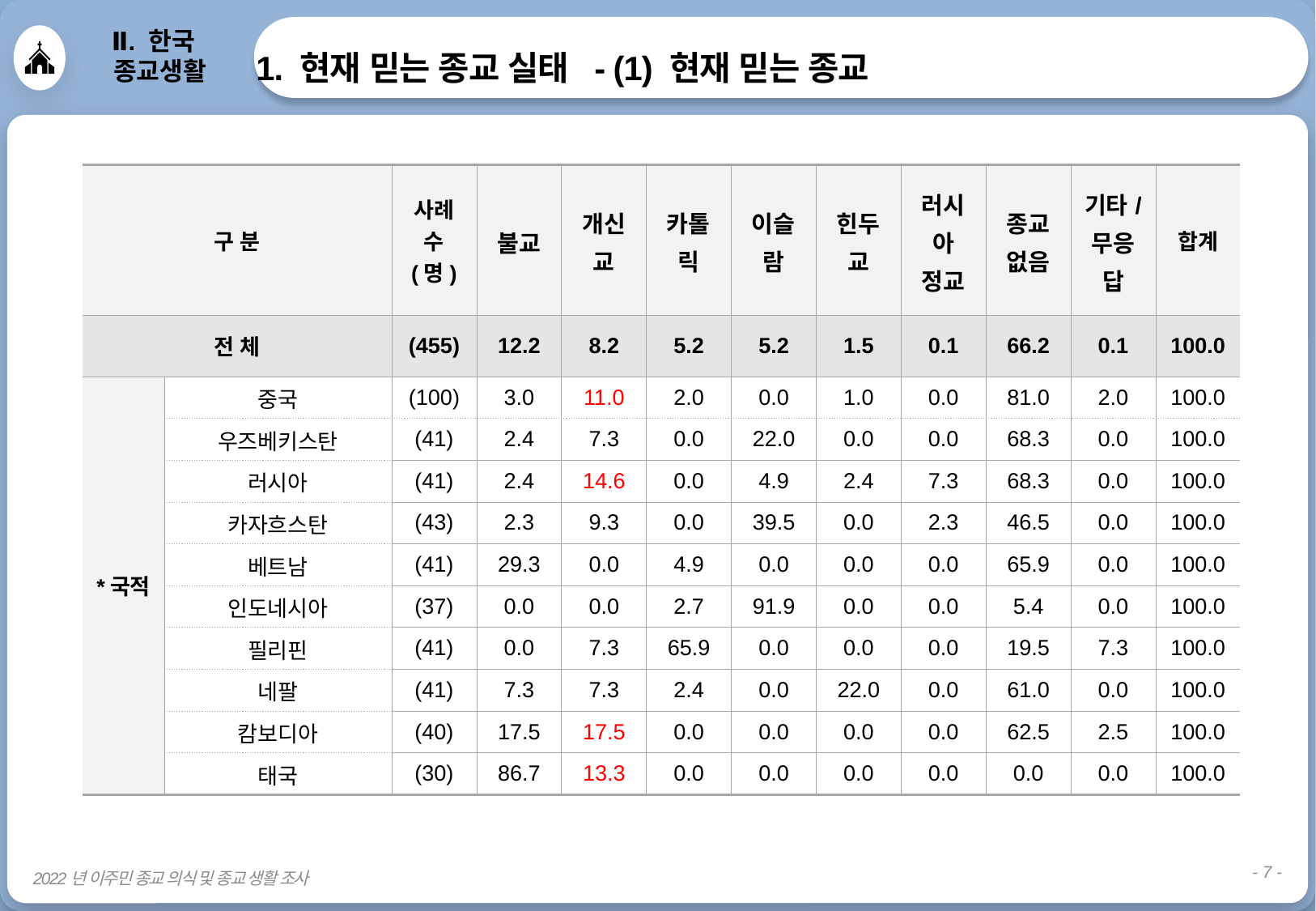

1. 현재 믿는 종교 실태  - (1) 현재 믿는 종교
Ⅱ. 한국
 종교생활
| 구 분 |  | 사례 수 (명) | 불교 | 개신교 | 카톨릭 | 이슬람 | 힌두교 | 러시아 정교 | 종교 없음 | 기타/ 무응답 | 합계 |
| --- | --- | --- | --- | --- | --- | --- | --- | --- | --- | --- | --- |
| 전 체 |  | (455) | 12.2 | 8.2 | 5.2 | 5.2 | 1.5 | 0.1 | 66.2 | 0.1 | 100.0 |
| \*국적 | 중국 | (100) | 3.0 | 11.0 | 2.0 | 0.0 | 1.0 | 0.0 | 81.0 | 2.0 | 100.0 |
|  | 우즈베키스탄 | (41) | 2.4 | 7.3 | 0.0 | 22.0 | 0.0 | 0.0 | 68.3 | 0.0 | 100.0 |
|  | 러시아 | (41) | 2.4 | 14.6 | 0.0 | 4.9 | 2.4 | 7.3 | 68.3 | 0.0 | 100.0 |
|  | 카자흐스탄 | (43) | 2.3 | 9.3 | 0.0 | 39.5 | 0.0 | 2.3 | 46.5 | 0.0 | 100.0 |
|  | 베트남 | (41) | 29.3 | 0.0 | 4.9 | 0.0 | 0.0 | 0.0 | 65.9 | 0.0 | 100.0 |
|  | 인도네시아 | (37) | 0.0 | 0.0 | 2.7 | 91.9 | 0.0 | 0.0 | 5.4 | 0.0 | 100.0 |
|  | 필리핀 | (41) | 0.0 | 7.3 | 65.9 | 0.0 | 0.0 | 0.0 | 19.5 | 7.3 | 100.0 |
|  | 네팔 | (41) | 7.3 | 7.3 | 2.4 | 0.0 | 22.0 | 0.0 | 61.0 | 0.0 | 100.0 |
|  | 캄보디아 | (40) | 17.5 | 17.5 | 0.0 | 0.0 | 0.0 | 0.0 | 62.5 | 2.5 | 100.0 |
|  | 태국 | (30) | 86.7 | 13.3 | 0.0 | 0.0 | 0.0 | 0.0 | 0.0 | 0.0 | 100.0 |